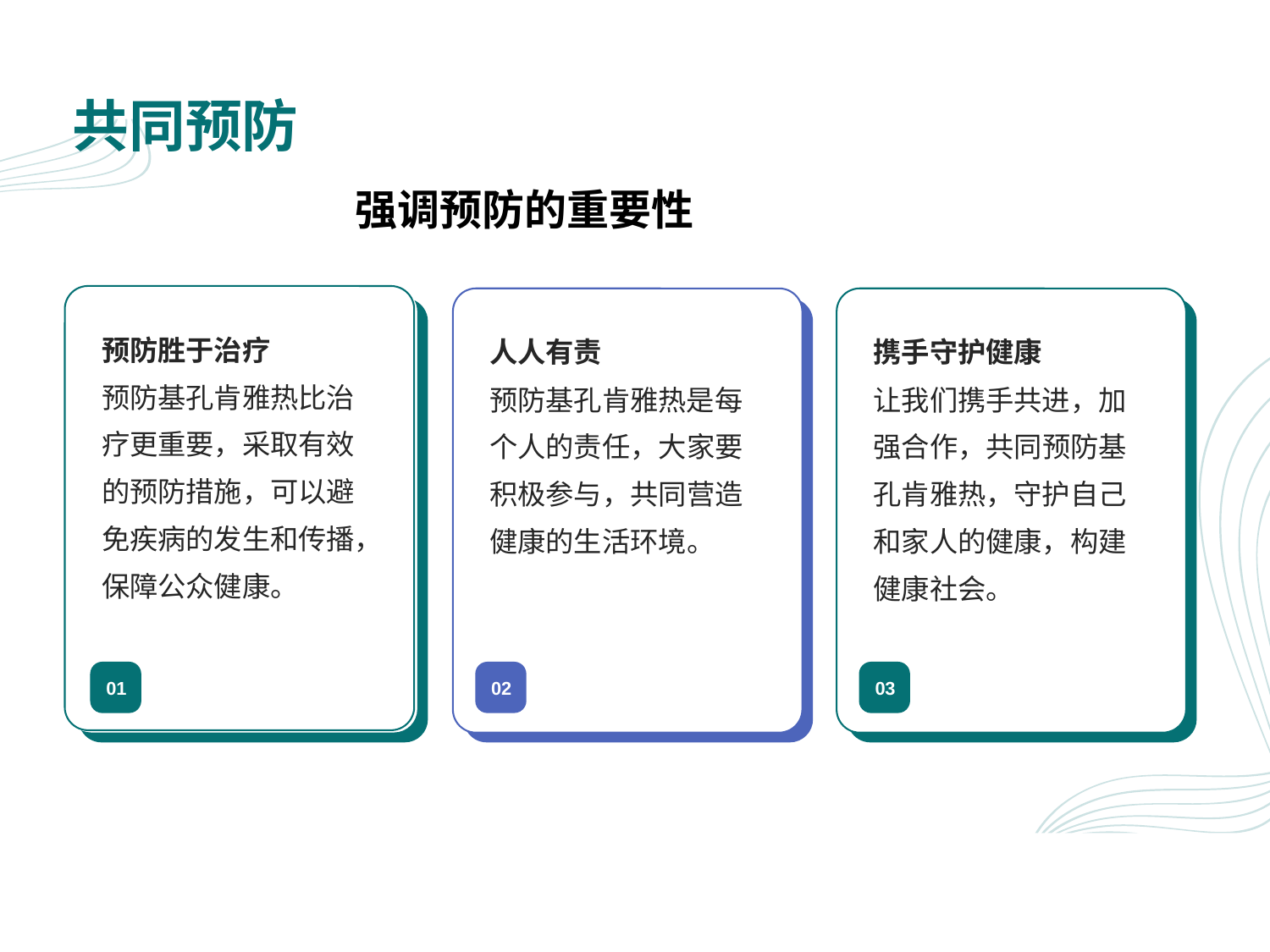

# 共同预防
强调预防的重要性
预防胜于治疗
预防基孔肯雅热比治疗更重要，采取有效的预防措施，可以避免疾病的发生和传播，保障公众健康。
人人有责
预防基孔肯雅热是每个人的责任，大家要积极参与，共同营造健康的生活环境。
携手守护健康
让我们携手共进，加强合作，共同预防基孔肯雅热，守护自己和家人的健康，构建健康社会。

01
02
03